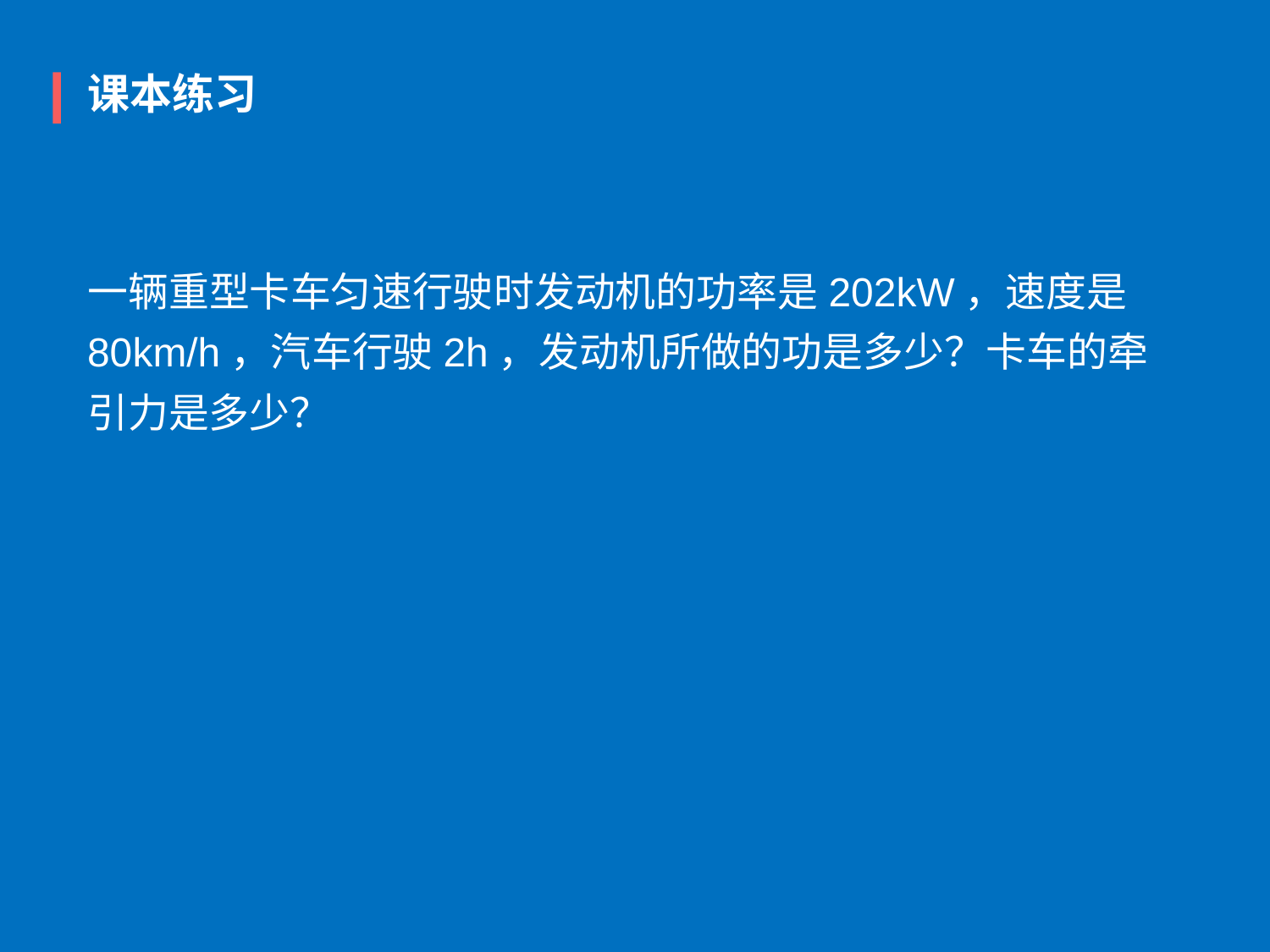

课本练习

一辆重型卡车匀速行驶时发动机的功率是202kW，速度是80km/h，汽车行驶2h，发动机所做的功是多少？卡车的牵引力是多少？